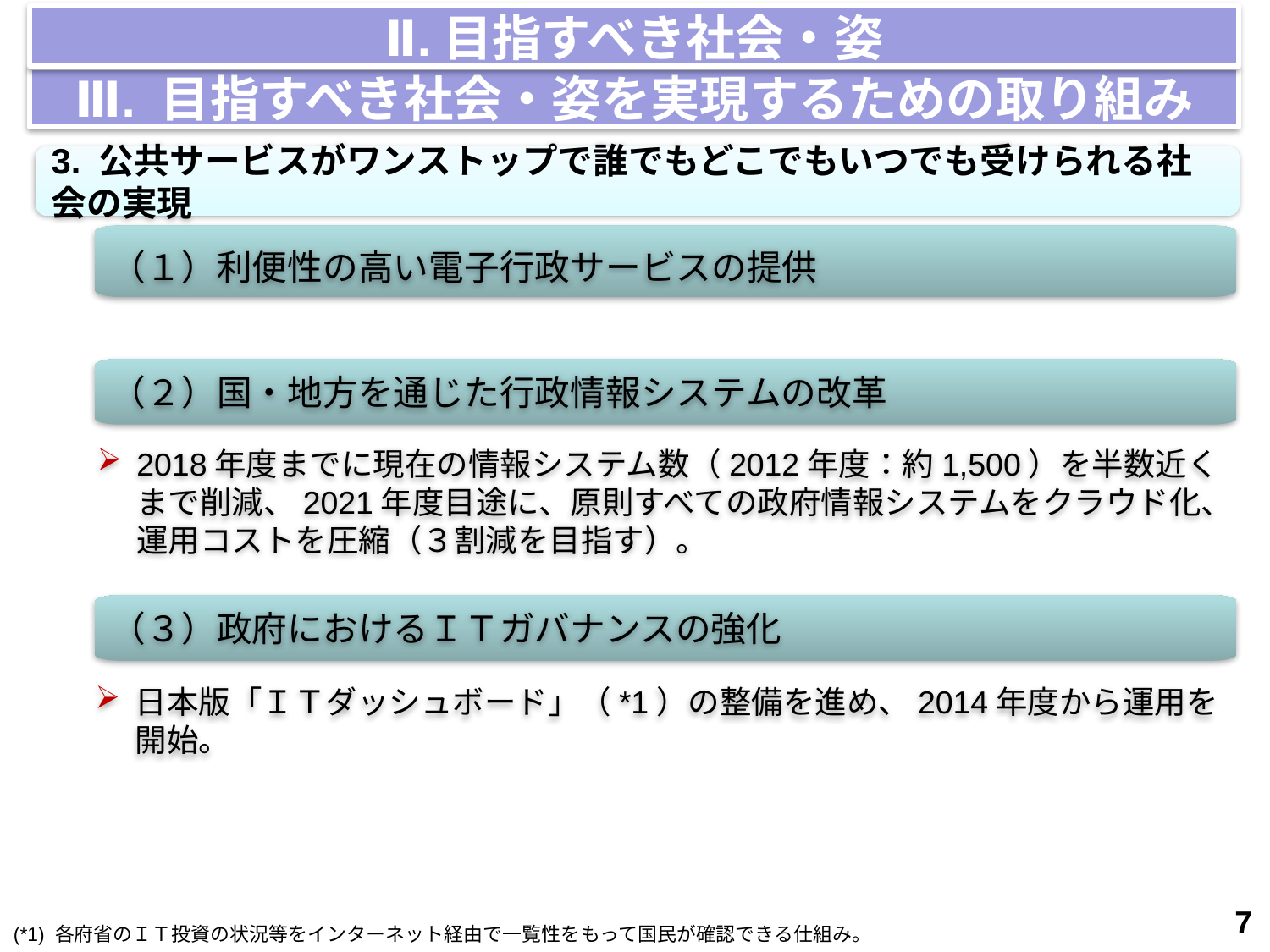

Ⅱ.目指すべき社会・姿
Ⅲ. 目指すべき社会・姿を実現するための取り組み
3. 公共サービスがワンストップで誰でもどこでもいつでも受けられる社会の実現

（１）利便性の高い電子行政サービスの提供
（２）国・地方を通じた行政情報システムの改革

2018年度までに現在の情報システム数（2012年度：約1,500）を半数近くまで削減、2021年度目途に、原則すべての政府情報システムをクラウド化、運用コストを圧縮（３割減を目指す）。
（３）政府におけるＩＴガバナンスの強化

日本版「ＩＴダッシュボード」（*1）の整備を進め、2014年度から運用を開始。
7
(*1) 各府省のＩＴ投資の状況等をインターネット経由で一覧性をもって国民が確認できる仕組み。